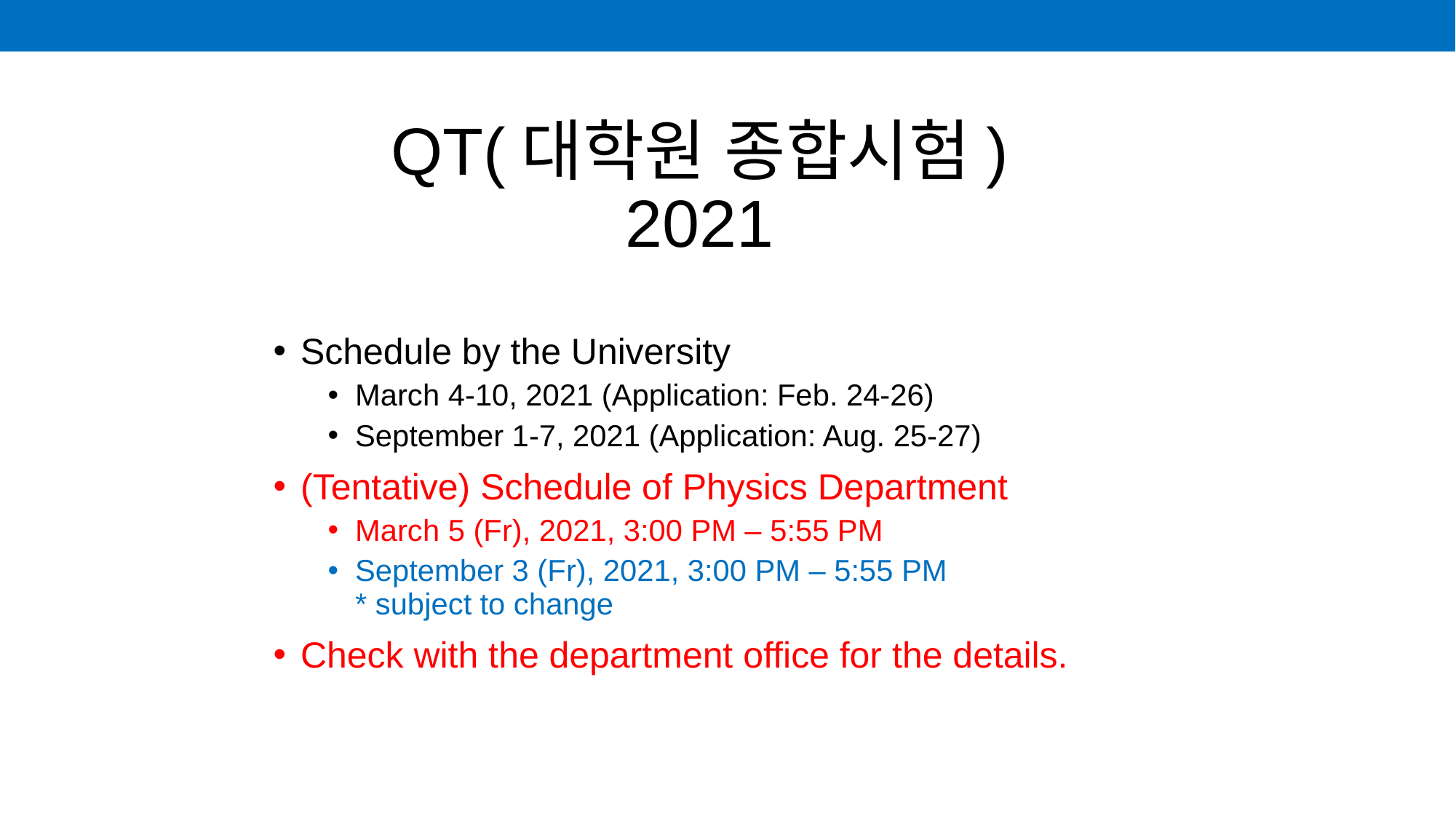

# QT(대학원 종합시험) 2021
Schedule by the University
March 4-10, 2021 (Application: Feb. 24-26)
September 1-7, 2021 (Application: Aug. 25-27)
(Tentative) Schedule of Physics Department
March 5 (Fr), 2021, 3:00 PM – 5:55 PM
September 3 (Fr), 2021, 3:00 PM – 5:55 PM
* subject to change
Check with the department office for the details.